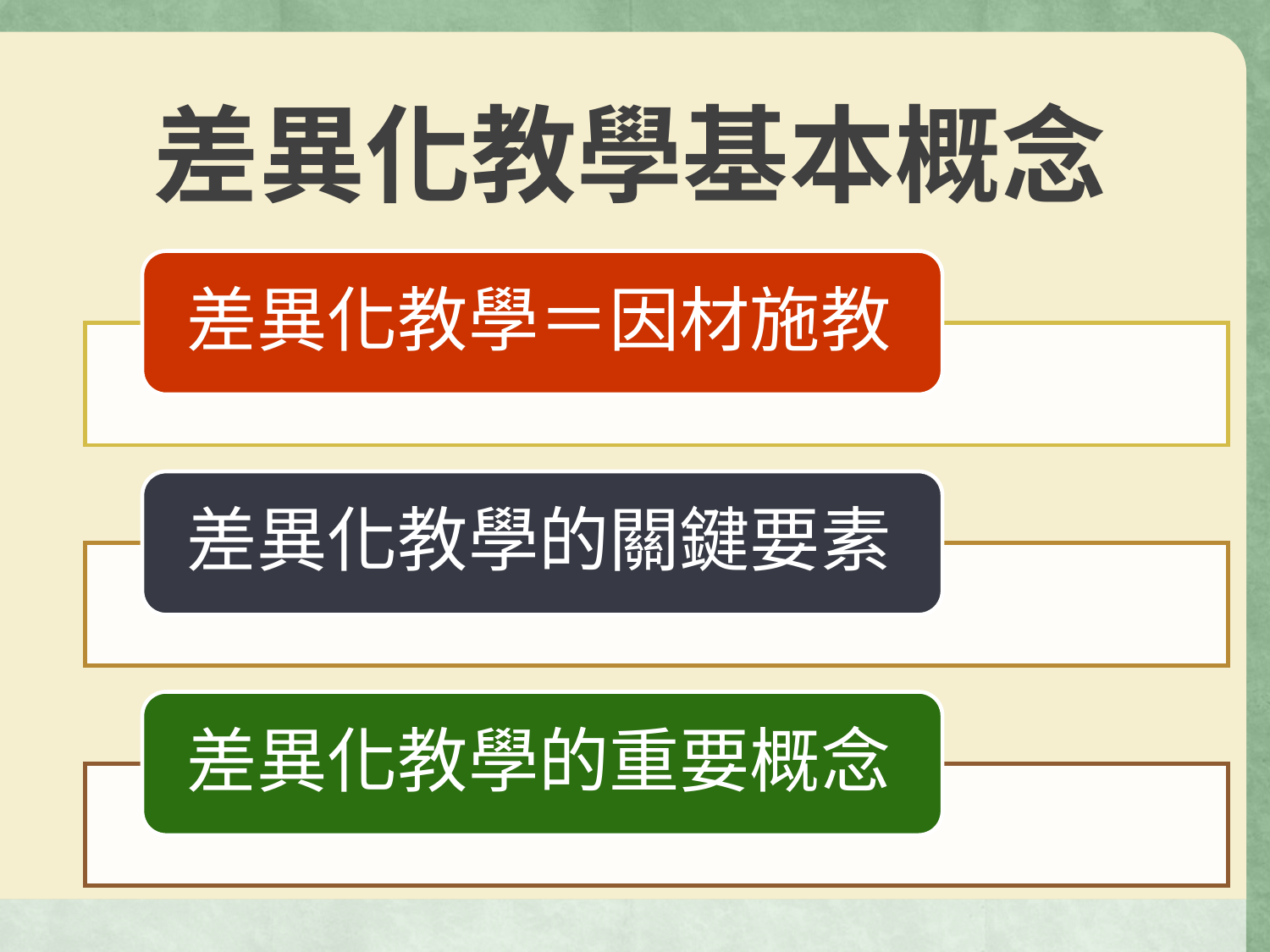

# 差異化教學基本概念
差異化教學＝因材施教
差異化教學的關鍵要素
差異化教學的重要概念